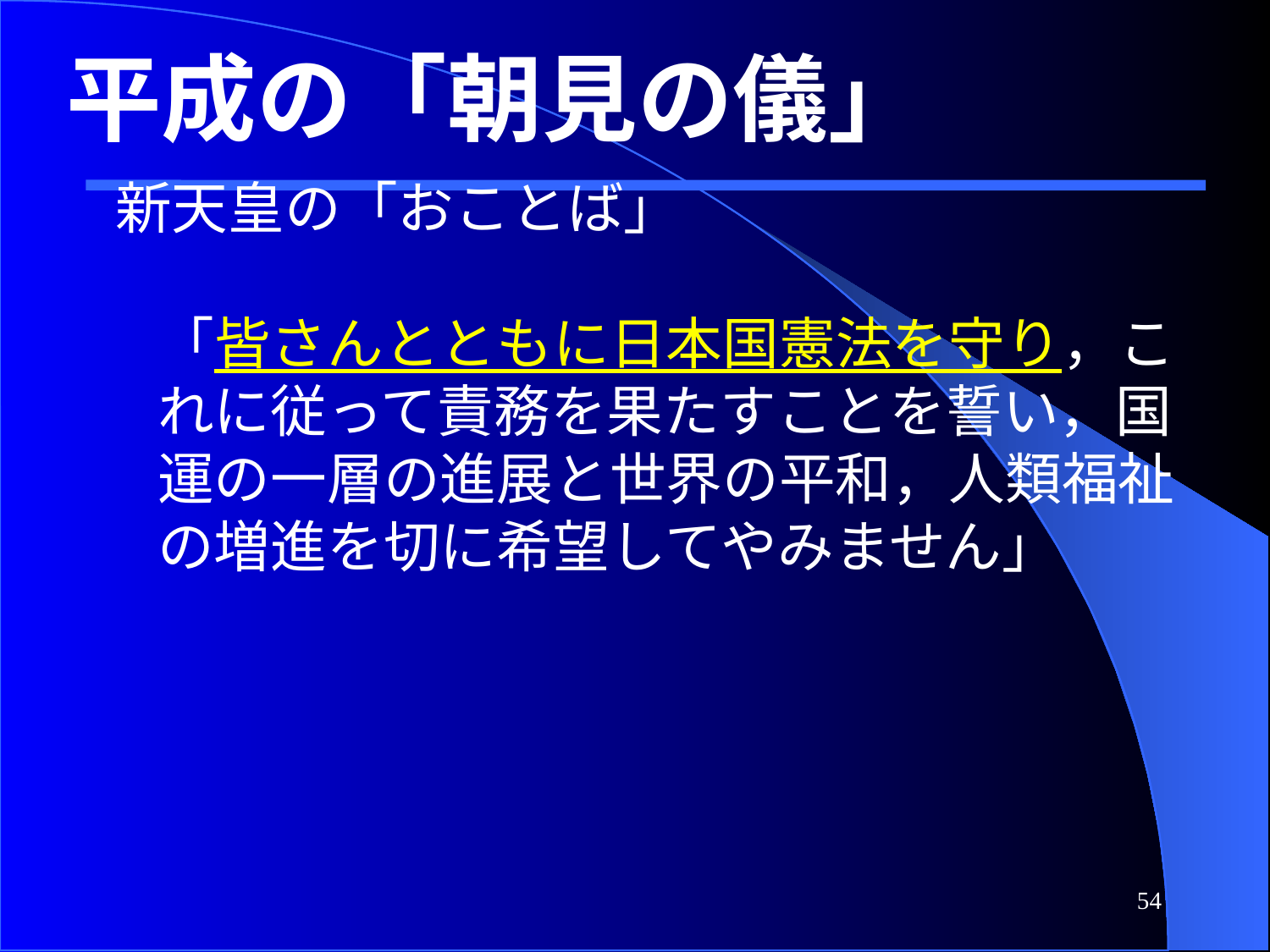

平成の「朝見の儀」

新天皇の「おことば」

「皆さんとともに日本国憲法を守り，これに従って責務を果たすことを誓い，国運の一層の進展と世界の平和，人類福祉の増進を切に希望してやみません」

54